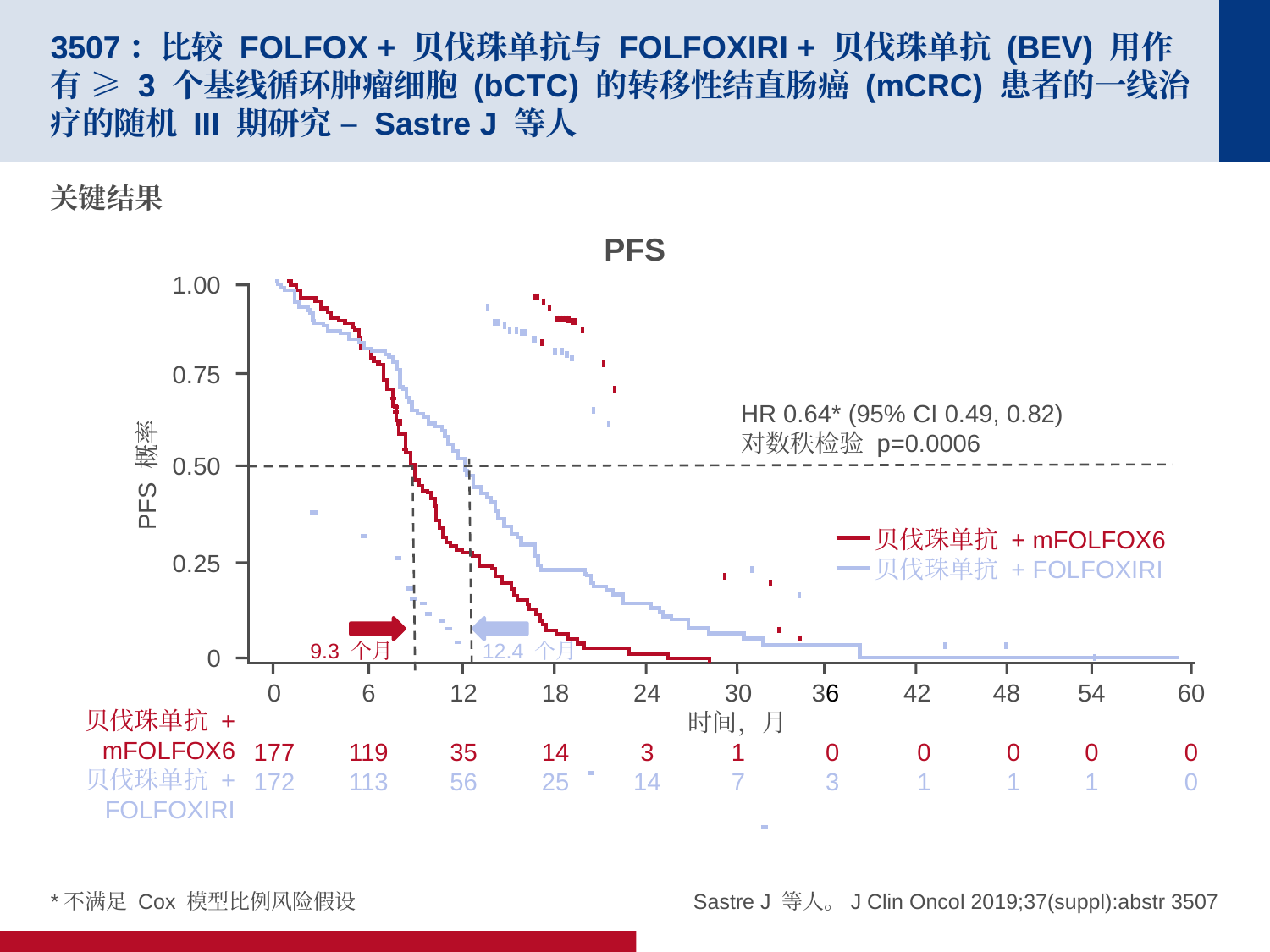

# 3507：比较 FOLFOX + 贝伐珠单抗与 FOLFOXIRI + 贝伐珠单抗 (BEV) 用作有 ≥ 3 个基线循环肿瘤细胞 (bCTC) 的转移性结直肠癌 (mCRC) 患者的一线治疗的随机 III 期研究 – Sastre J 等人
关键结果
PFS
1.00

0.75

0.50
PFS 概率

贝伐珠单抗 + mFOLFOX6
贝伐珠单抗 + FOLFOXIRI
0.25

0

0

177
172

6

119
113

12

35
56

18

14
25

24

3
14

30

1
7

36

0
3

42

0
1

48

0
1

54

0
1

60

0
0
贝伐珠单抗 + mFOLFOX6
贝伐珠单抗 + FOLFOXIRI
时间，月

HR 0.64* (95% CI 0.49, 0.82)
对数秩检验 p=0.0006

12.4 个月
9.3 个月
*不满足 Cox 模型比例风险假设
Sastre J 等人。J Clin Oncol 2019;37(suppl):abstr 3507